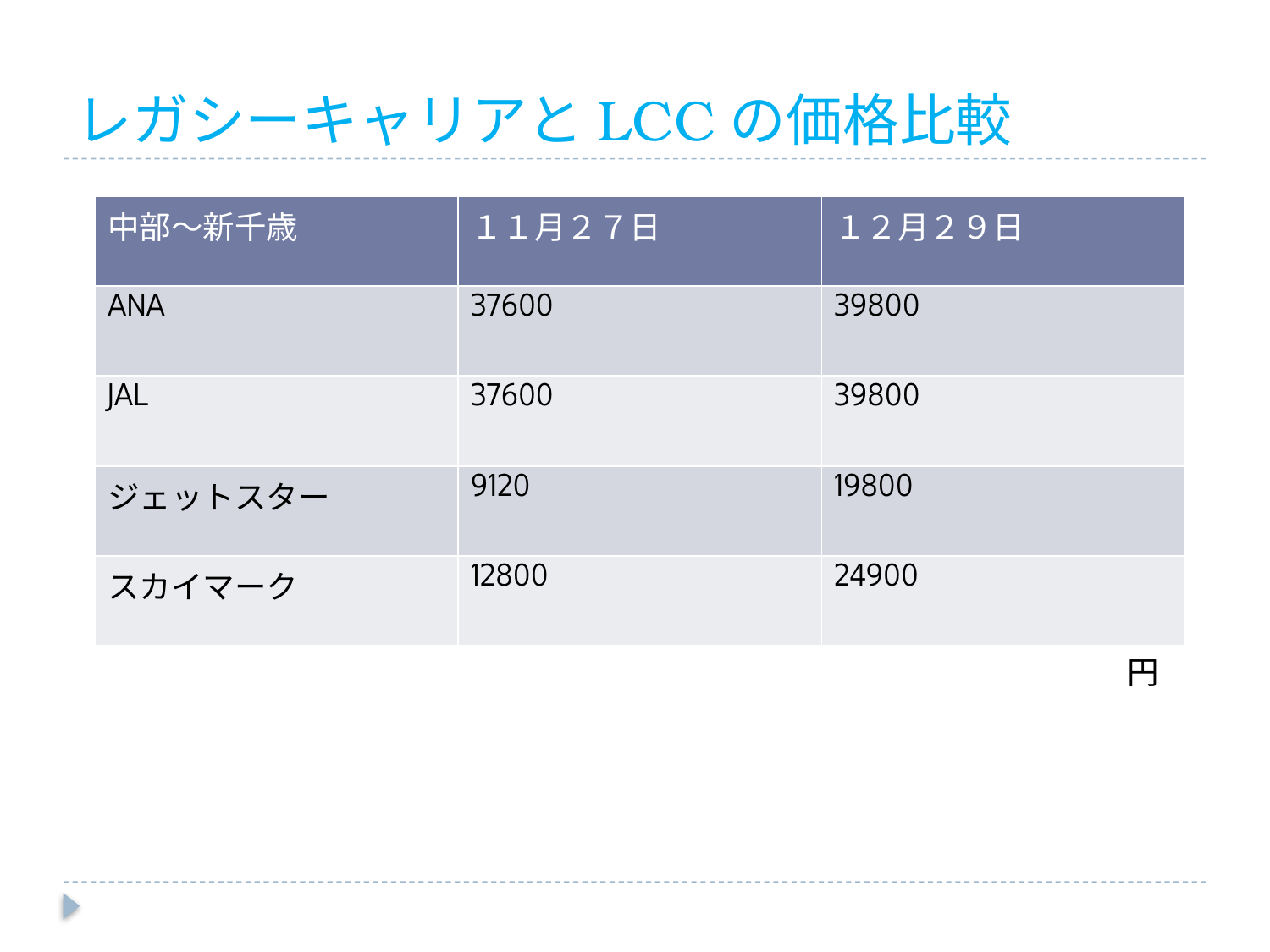

# レガシーキャリアとLCCの価格比較

| 中部～新千歳 | １１月２７日 | １２月２９日 |
| --- | --- | --- |
| ANA | 37600 | 39800 |
| JAL | 37600 | 39800 |
| ジェットスター | 9120 | 19800 |
| スカイマーク | 12800 | 24900 |
円